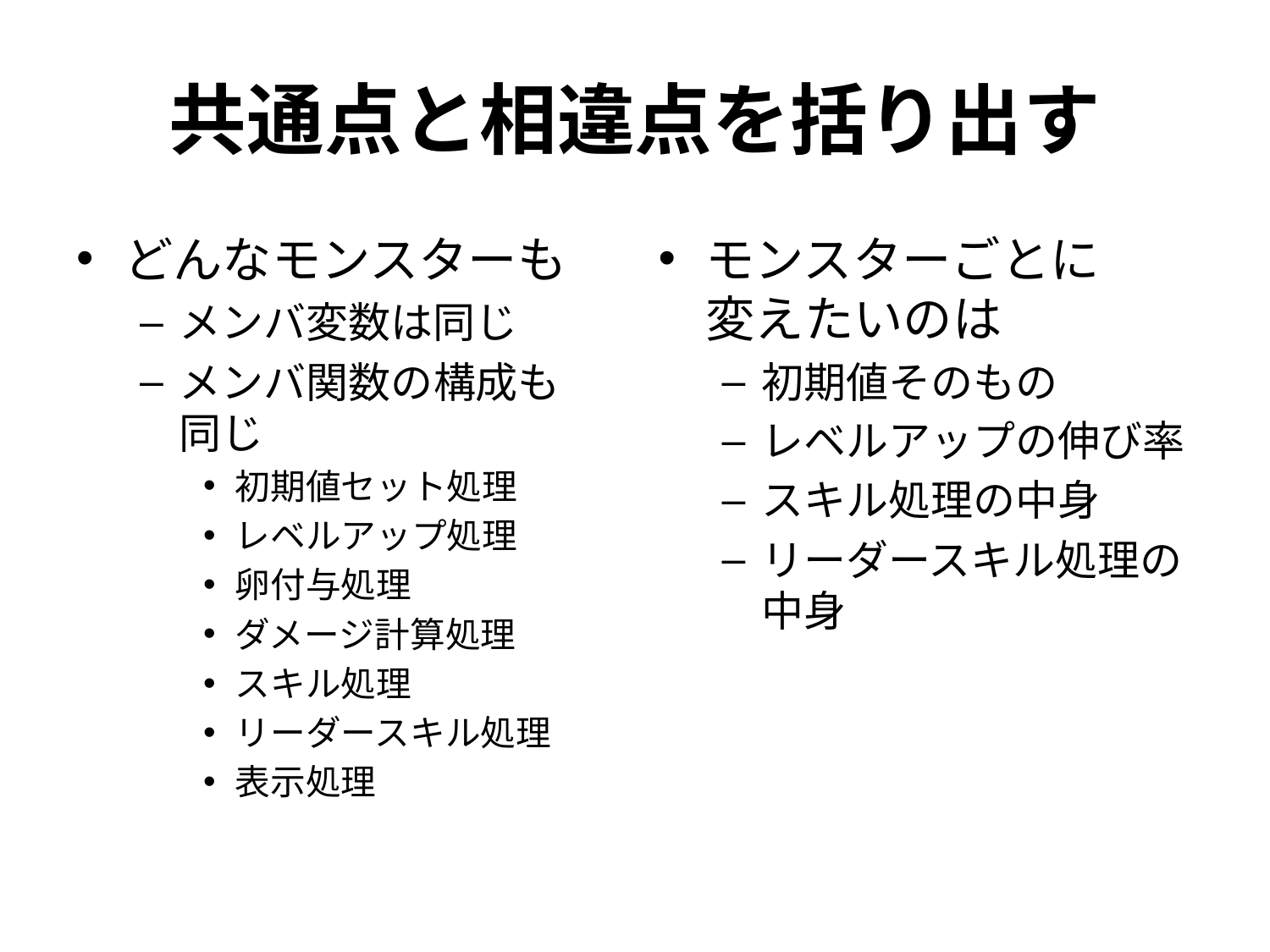

# 共通点と相違点を括り出す
どんなモンスターも
メンバ変数は同じ
メンバ関数の構成も
同じ
初期値セット処理
レベルアップ処理
卵付与処理
ダメージ計算処理
スキル処理
リーダースキル処理
表示処理
モンスターごとに
変えたいのは
初期値そのもの
レベルアップの伸び率
スキル処理の中身
リーダースキル処理の中身